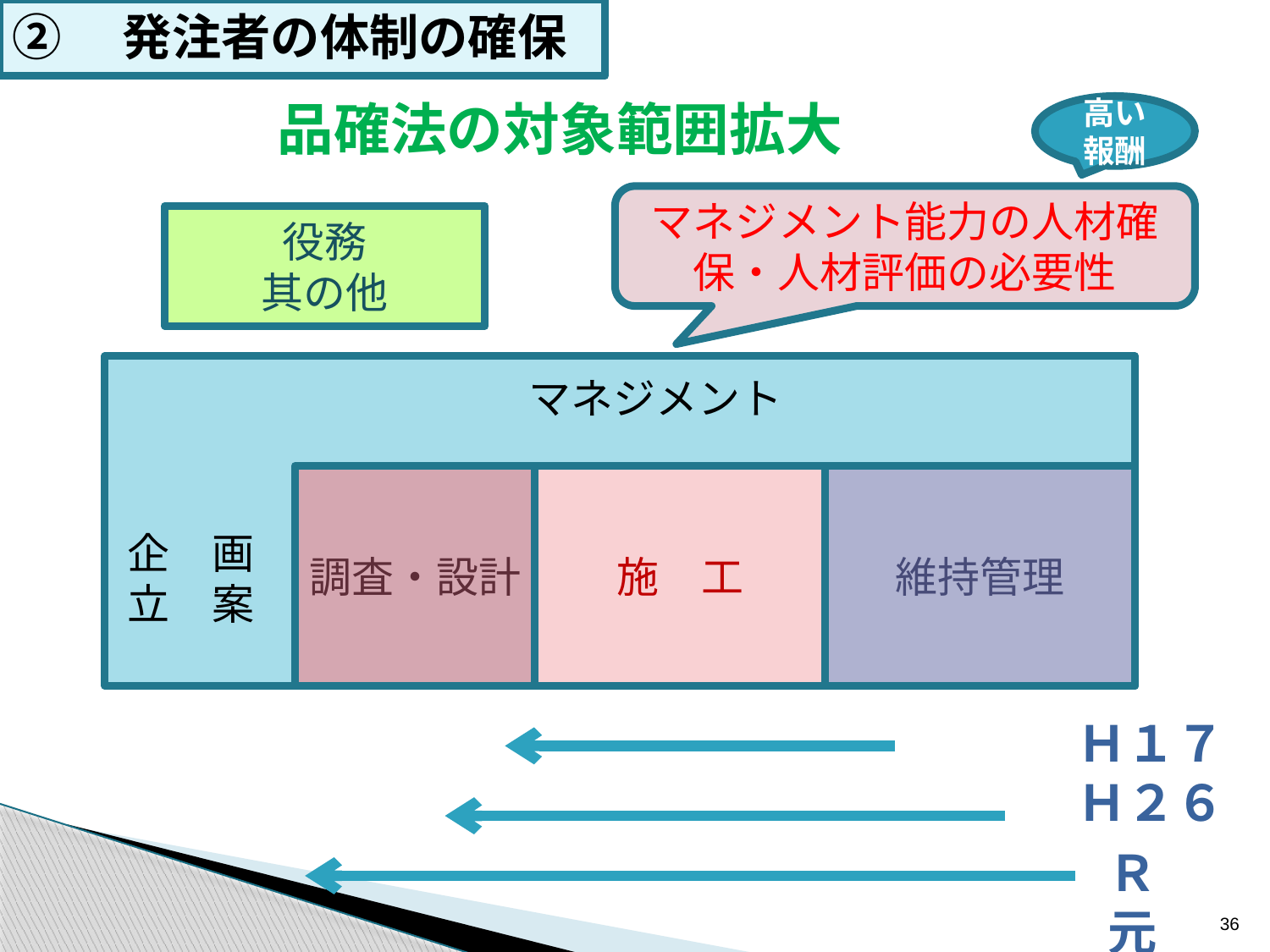

②　発注者の体制の確保
品確法の対象範囲拡大
高い報酬
マネジメント能力の人材確保・人材評価の必要性
役務
其の他

マネジメント
調査・設計
施　工
維持管理
企　画
立　案
Ｈ１７
Ｈ２６
Ｒ元
36